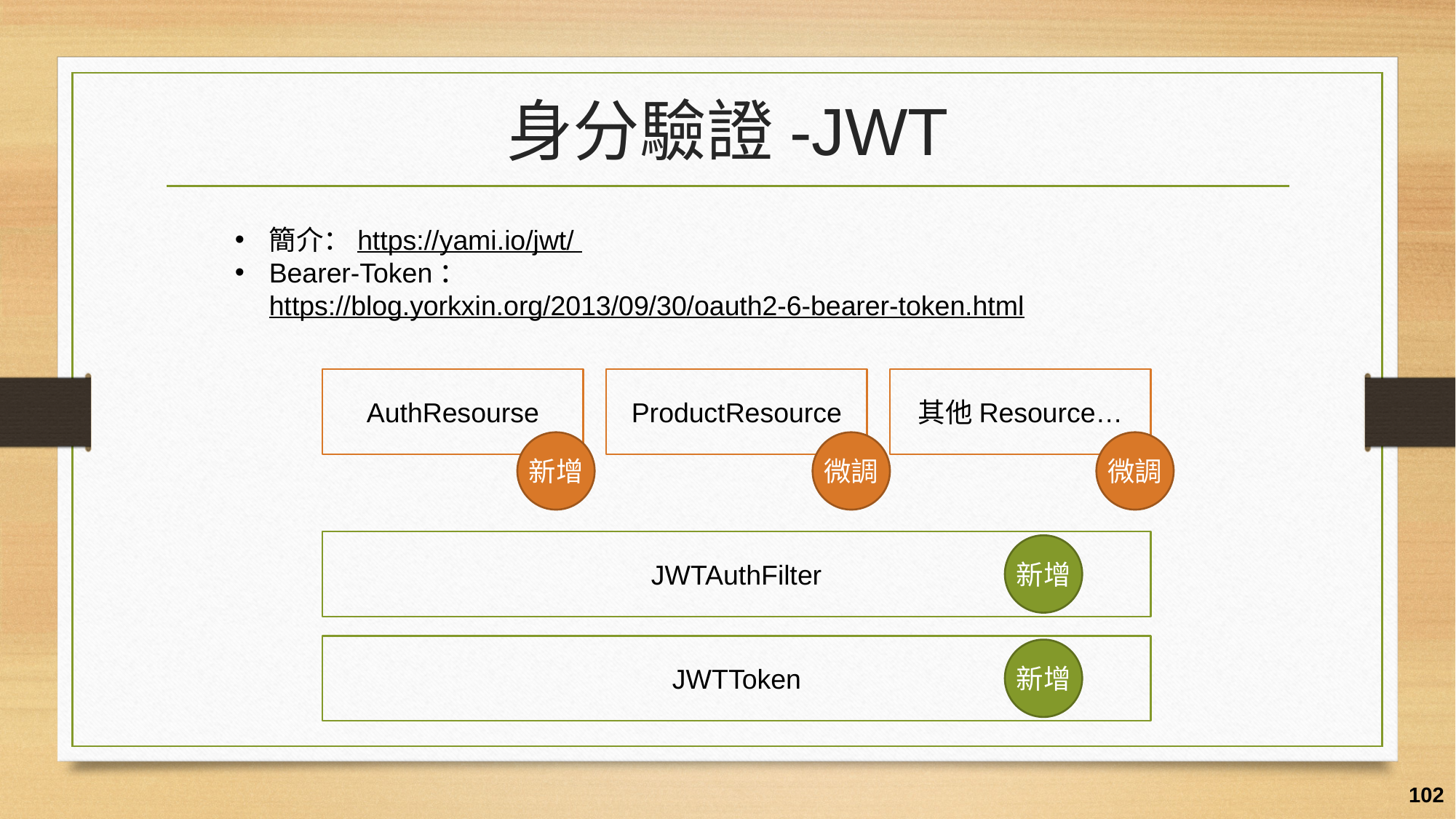

# 身分驗證-JWT
簡介：https://yami.io/jwt/
Bearer-Token：https://blog.yorkxin.org/2013/09/30/oauth2-6-bearer-token.html
AuthResourse
ProductResource
其他Resource…
新增
微調
微調
JWTAuthFilter
新增
JWTToken
新增
102